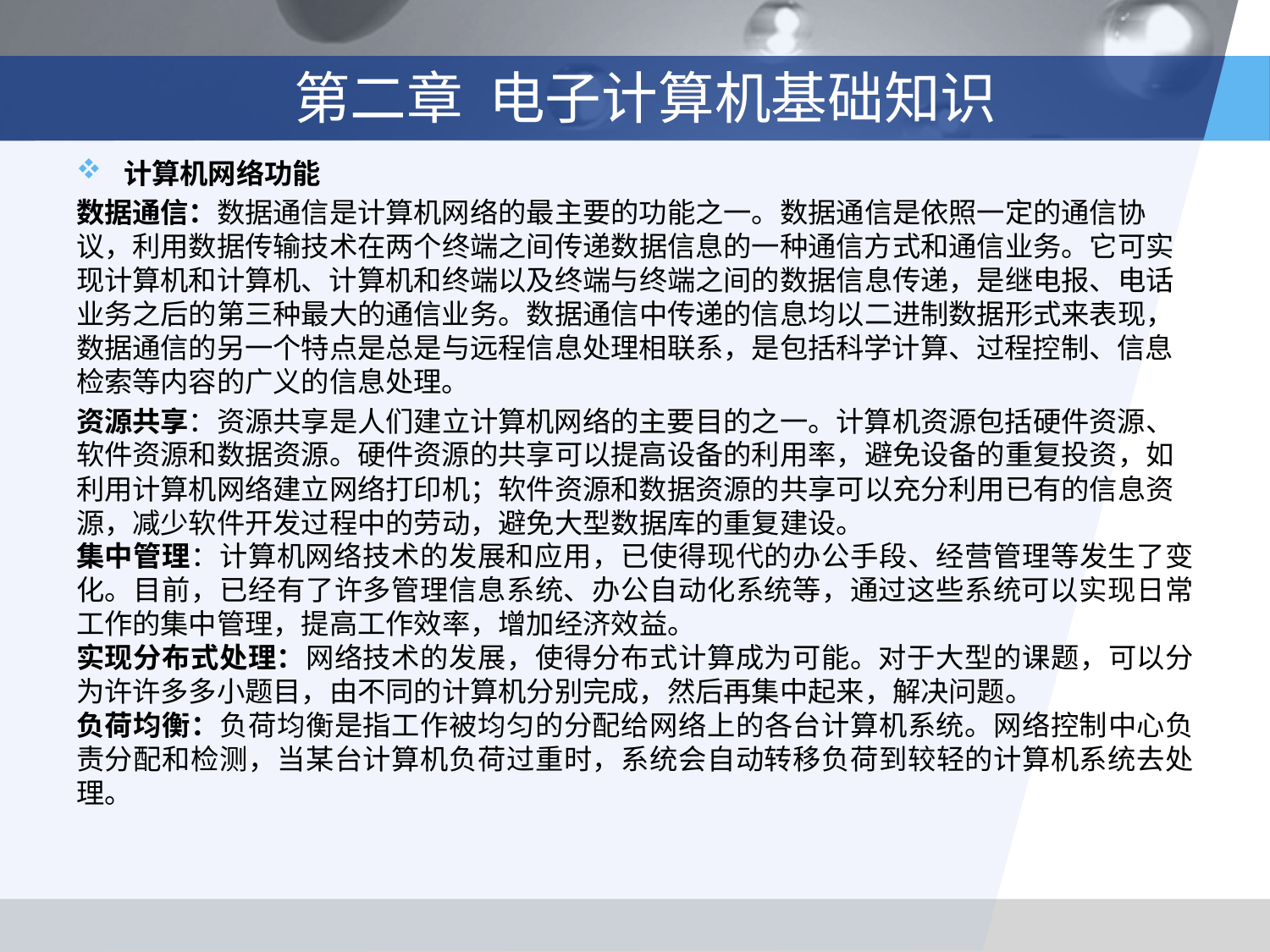

# 第二章  电子计算机基础知识
计算机网络功能
数据通信：数据通信是计算机网络的最主要的功能之一。数据通信是依照一定的通信协议，利用数据传输技术在两个终端之间传递数据信息的一种通信方式和通信业务。它可实现计算机和计算机、计算机和终端以及终端与终端之间的数据信息传递，是继电报、电话业务之后的第三种最大的通信业务。数据通信中传递的信息均以二进制数据形式来表现，数据通信的另一个特点是总是与远程信息处理相联系，是包括科学计算、过程控制、信息检索等内容的广义的信息处理。
资源共享：资源共享是人们建立计算机网络的主要目的之一。计算机资源包括硬件资源、软件资源和数据资源。硬件资源的共享可以提高设备的利用率，避免设备的重复投资，如利用计算机网络建立网络打印机；软件资源和数据资源的共享可以充分利用已有的信息资源，减少软件开发过程中的劳动，避免大型数据库的重复建设。
集中管理：计算机网络技术的发展和应用，已使得现代的办公手段、经营管理等发生了变化。目前，已经有了许多管理信息系统、办公自动化系统等，通过这些系统可以实现日常工作的集中管理，提高工作效率，增加经济效益。
实现分布式处理：网络技术的发展，使得分布式计算成为可能。对于大型的课题，可以分为许许多多小题目，由不同的计算机分别完成，然后再集中起来，解决问题。
负荷均衡：负荷均衡是指工作被均匀的分配给网络上的各台计算机系统。网络控制中心负责分配和检测，当某台计算机负荷过重时，系统会自动转移负荷到较轻的计算机系统去处理。